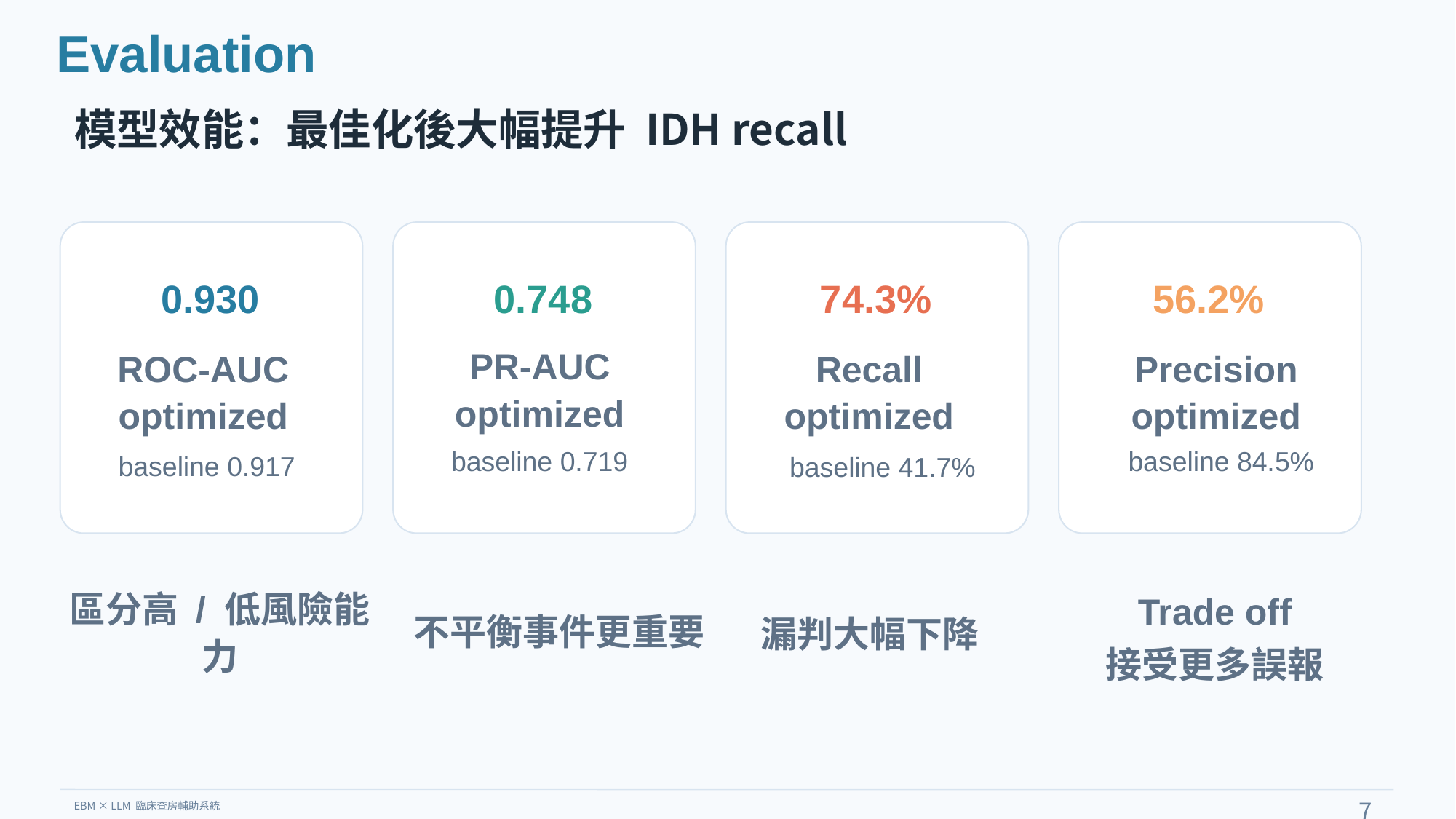

Evaluation
模型效能：最佳化後大幅提升 IDH recall

0.930
0.748
74.3%
56.2%
PR-AUC optimized
Precision optimized
Recall optimized
ROC-AUC optimized
baseline 0.719
baseline 84.5%
baseline 0.917
baseline 41.7%
區分高 / 低風險能力
不平衡事件更重要
Trade off
接受更多誤報
漏判大幅下降
7